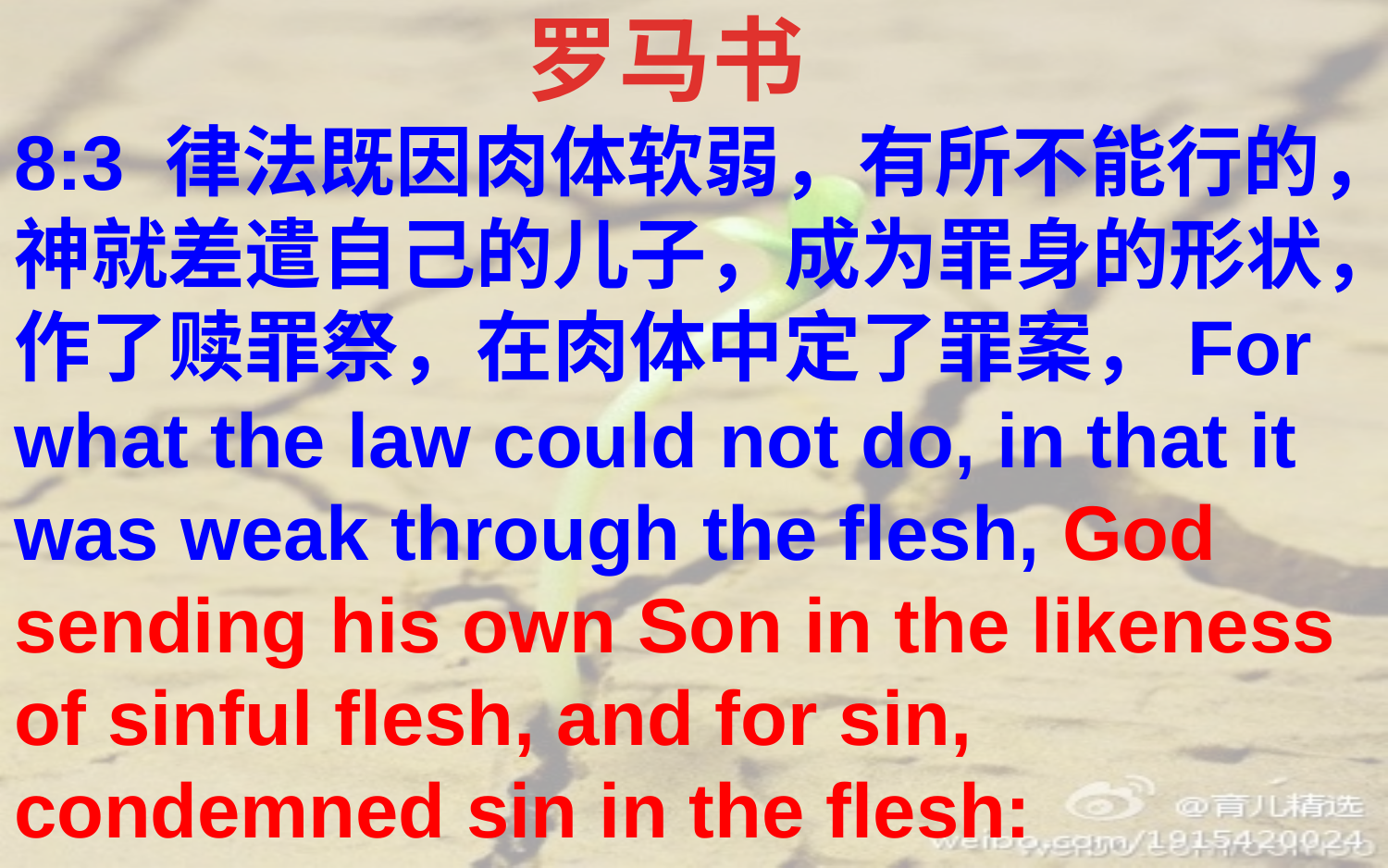

罗马书
8:3 律法既因肉体软弱，有所不能行的，神就差遣自己的儿子，成为罪身的形状，作了赎罪祭，在肉体中定了罪案，For what the law could not do, in that it was weak through the flesh, God sending his own Son in the likeness of sinful flesh, and for sin, condemned sin in the flesh: